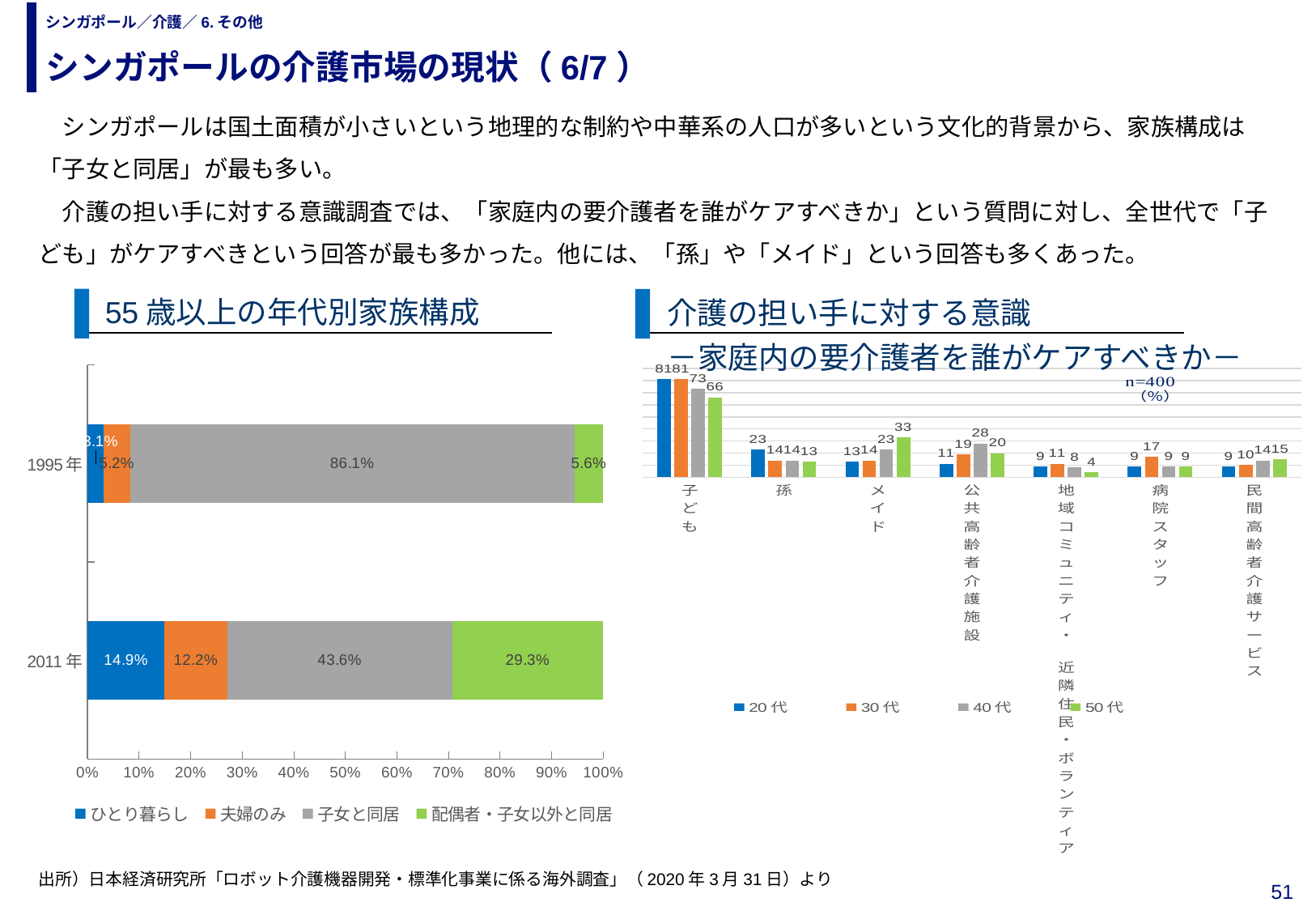

シンガポールの介護市場の現状（6/7）
# シンガポール／介護／6.その他
　シンガポールは国土面積が小さいという地理的な制約や中華系の人口が多いという文化的背景から、家族構成は「子女と同居」が最も多い。
　介護の担い手に対する意識調査では、「家庭内の要介護者を誰がケアすべきか」という質問に対し、全世代で「子ども」がケアすべきという回答が最も多かった。他には、「孫」や「メイド」という回答も多くあった。
55歳以上の年代別家族構成

介護の担い手に対する意識

－家庭内の要介護者を誰がケアすべきか－

### Chart

| Category | ひとり暮らし | 夫婦のみ | 子女と同居 | 配偶者・子女以外と同居 |
|---|---|---|---|---|
| 2011年 | 0.149 | 0.122 | 0.436 | 0.293 |
| 1995年 | 0.031 | 0.052 | 0.861 | 0.056 |

### Chart

| Category | 20代 | 30代 | 40代 | 50代 |
|---|---|---|---|---|
| 子ども | 81.0 | 81.0 | 73.0 | 66.0 |
| 孫 | 23.0 | 14.0 | 14.0 | 13.0 |
| メイド | 13.0 | 14.0 | 23.0 | 33.0 |
| 公共高齢者介護施設 | 11.0 | 19.0 | 28.0 | 20.0 |
| 地域コミュニティ・
近隣住民・ボランティア | 9.0 | 11.0 | 8.0 | 4.0 |
| 病院スタッフ | 9.0 | 17.0 | 9.0 | 9.0 |
| 民間高齢者介護サービス | 9.0 | 10.0 | 14.0 | 15.0 |
出所）日本経済研究所「ロボット介護機器開発・標準化事業に係る海外調査」（2020年3月31日）より